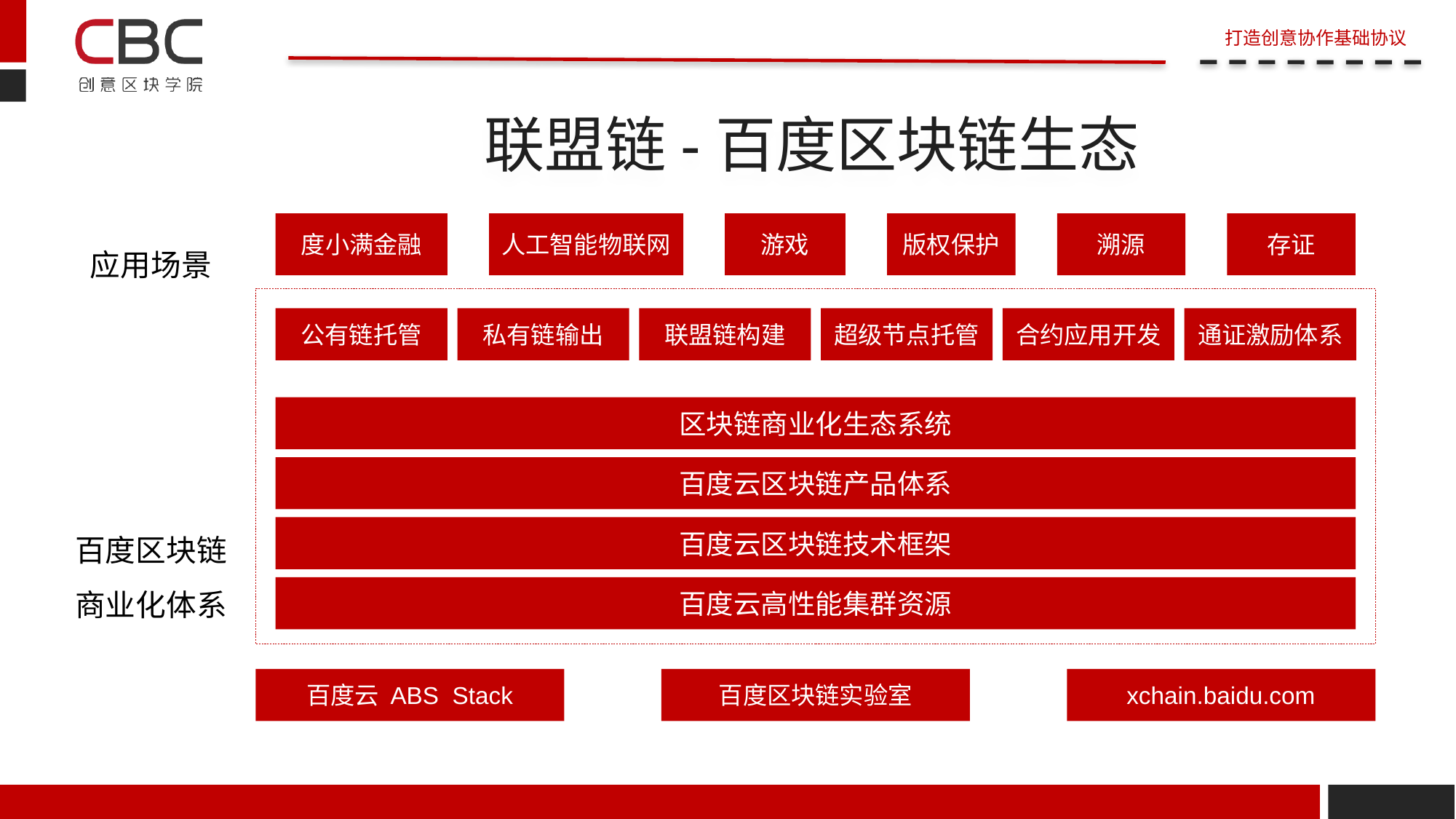

# 联盟链-百度区块链生态
度小满金融
人工智能物联网
游戏
版权保护
溯源
存证
应用场景

公有链托管
私有链输出
联盟链构建
超级节点托管
合约应用开发
通证激励体系
区块链商业化生态系统
百度云区块链产品体系
百度区块链
商业化体系
百度云区块链技术框架
百度云高性能集群资源

百度云 ABS  Stack
百度区块链实验室
xchain.baidu.com
16